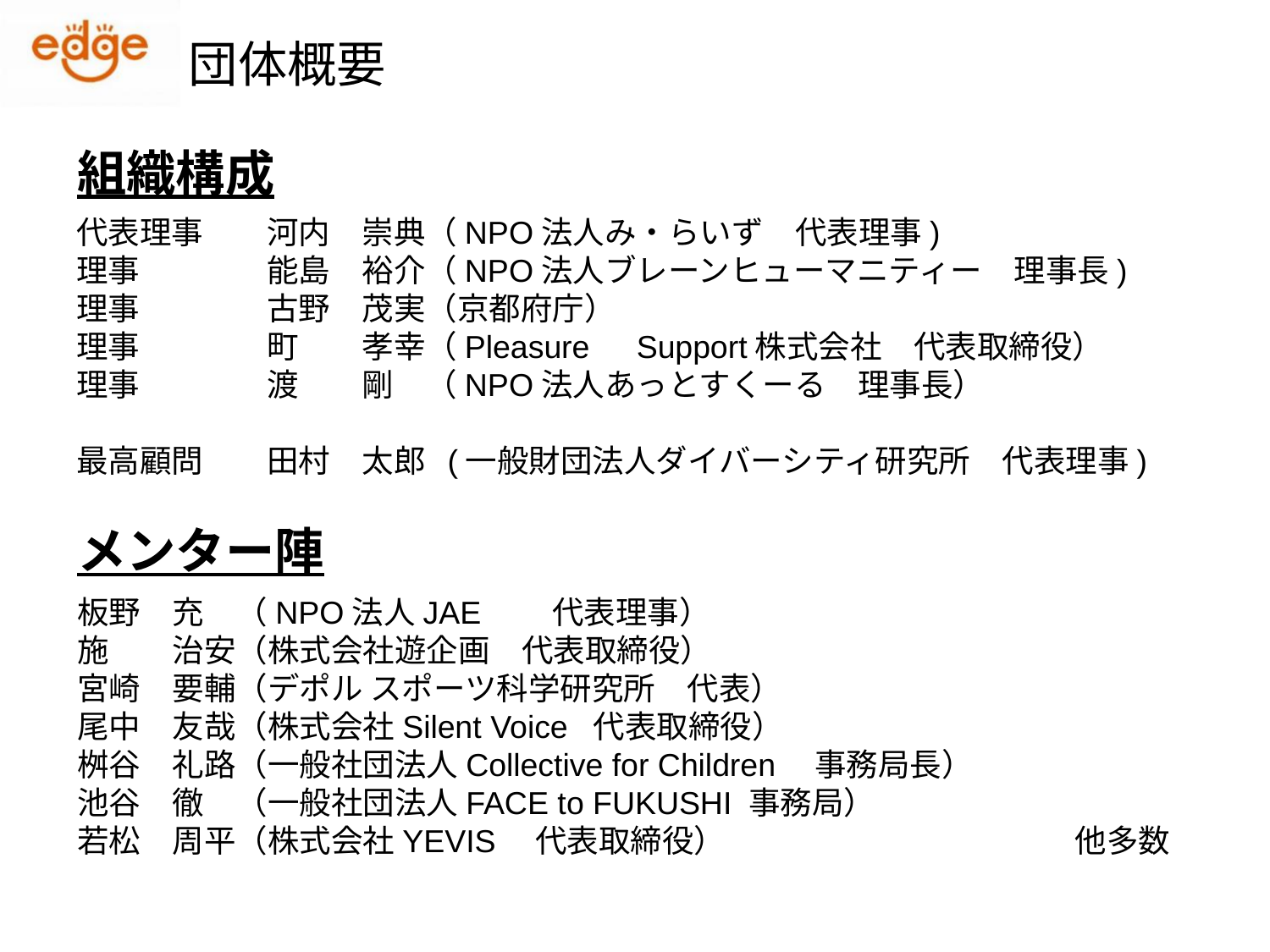

団体概要
組織構成
代表理事　　河内　崇典（NPO法人み・らいず　代表理事)
理事　　　　能島　裕介（NPO法人ブレーンヒューマニティー　理事長)
理事　　　　古野　茂実（京都府庁）
理事　　　　町　　孝幸（Pleasure　Support株式会社　代表取締役）
理事　　　　渡　　剛　（NPO法人あっとすくーる　理事長）

最高顧問　　田村　太郎  (一般財団法人ダイバーシティ研究所　代表理事)

メンター陣
板野　充　（NPO法人JAE　　代表理事）
施　　治安（株式会社遊企画　代表取締役）
宮崎　要輔（デポル スポーツ科学研究所　代表）
尾中　友哉（株式会社Silent Voice  代表取締役）
桝谷　礼路（一般社団法人Collective for Children　事務局長）
池谷　徹　（一般社団法人FACE to FUKUSHI 事務局）
若松　周平（株式会社YEVIS　代表取締役）　　　　　　　　　　　他多数